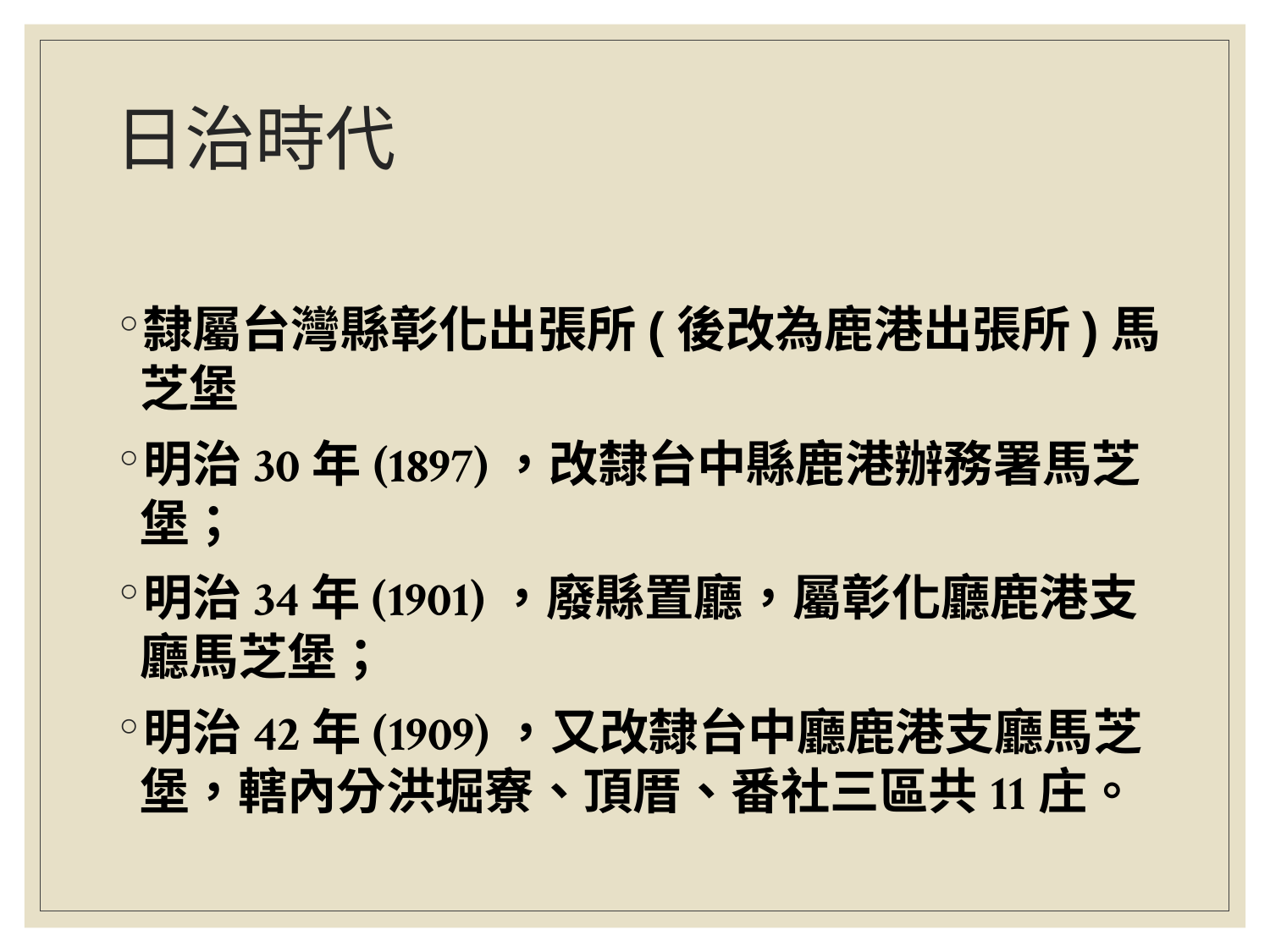

# 日治時代
隸屬台灣縣彰化出張所(後改為鹿港出張所)馬芝堡
明治30年(1897)，改隸台中縣鹿港辦務署馬芝堡；
明治34年(1901)，廢縣置廳，屬彰化廳鹿港支廳馬芝堡；
明治42年(1909)，又改隸台中廳鹿港支廳馬芝堡，轄內分洪堀寮、頂厝、番社三區共11庄。